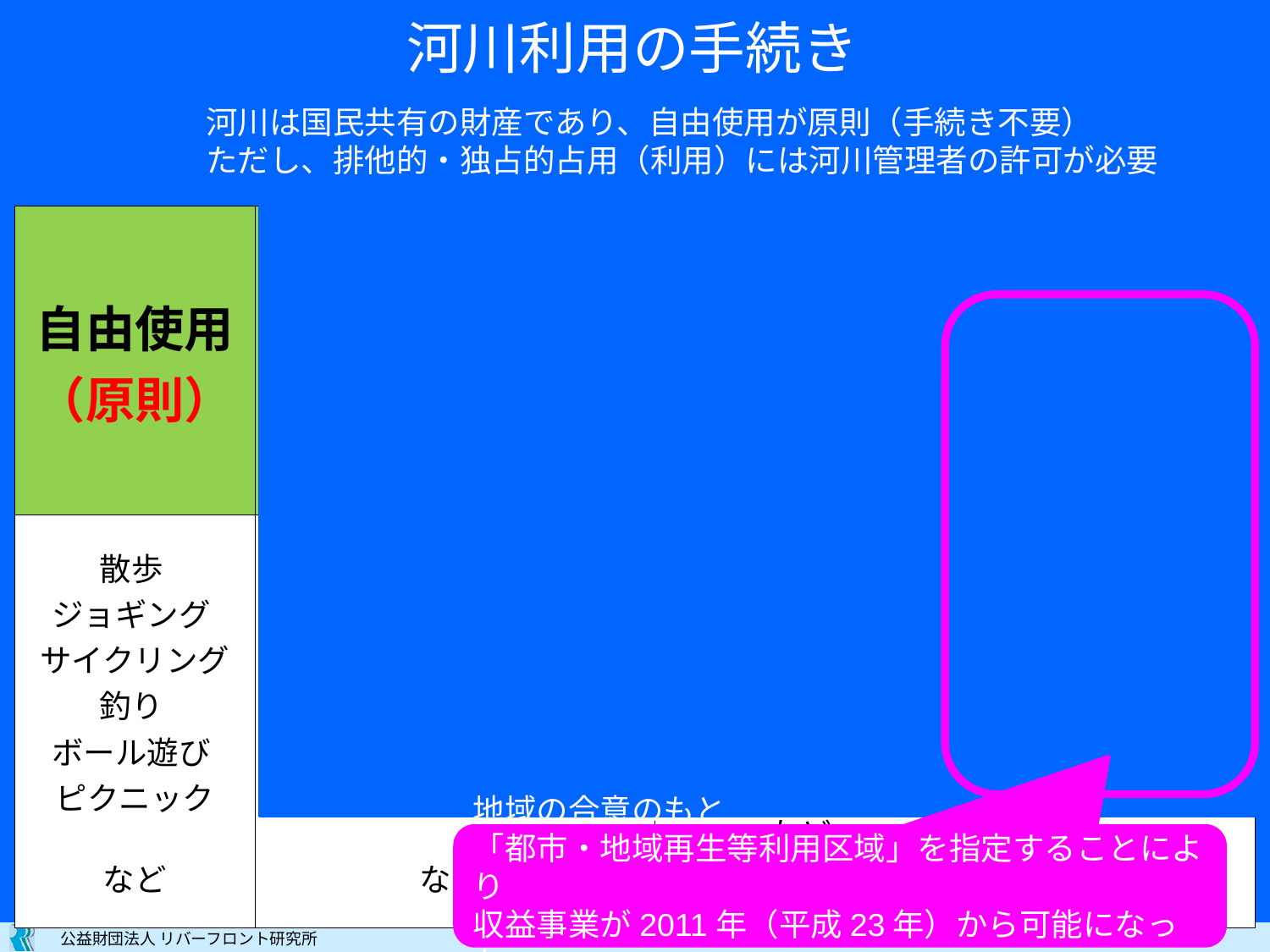

河川利用の手続き
河川は国民共有の財産であり、自由使用が原則（手続き不要）
ただし、排他的・独占的占用（利用）には河川管理者の許可が必要
| 自由使用 （原則） | 一時利用 （法的にグレーゾーンであり 河川法及び準則に準ずる） | 占用 　　（河川法第２４条） |  |
| --- | --- | --- | --- |
|  |  | 公共的な占用 　（準則第６） | 地域再生の占用 　（準則第２２） |
| 散歩 ジョギング サイクリング 釣り ボール遊び ピクニック など | イベント マラソン大会 大勢でのサイクリング 大勢での釣り 野球大会、サッカー大会 大勢でピクニック など | 公園 運動場 橋梁 ライフライン など | 飲食店 オープンカフェ 広告板 船上食事施設 川床 など |

地域の合意のもと
「都市・地域再生等利用区域」を指定することにより
収益事業が2011年（平成23年）から可能になった

16